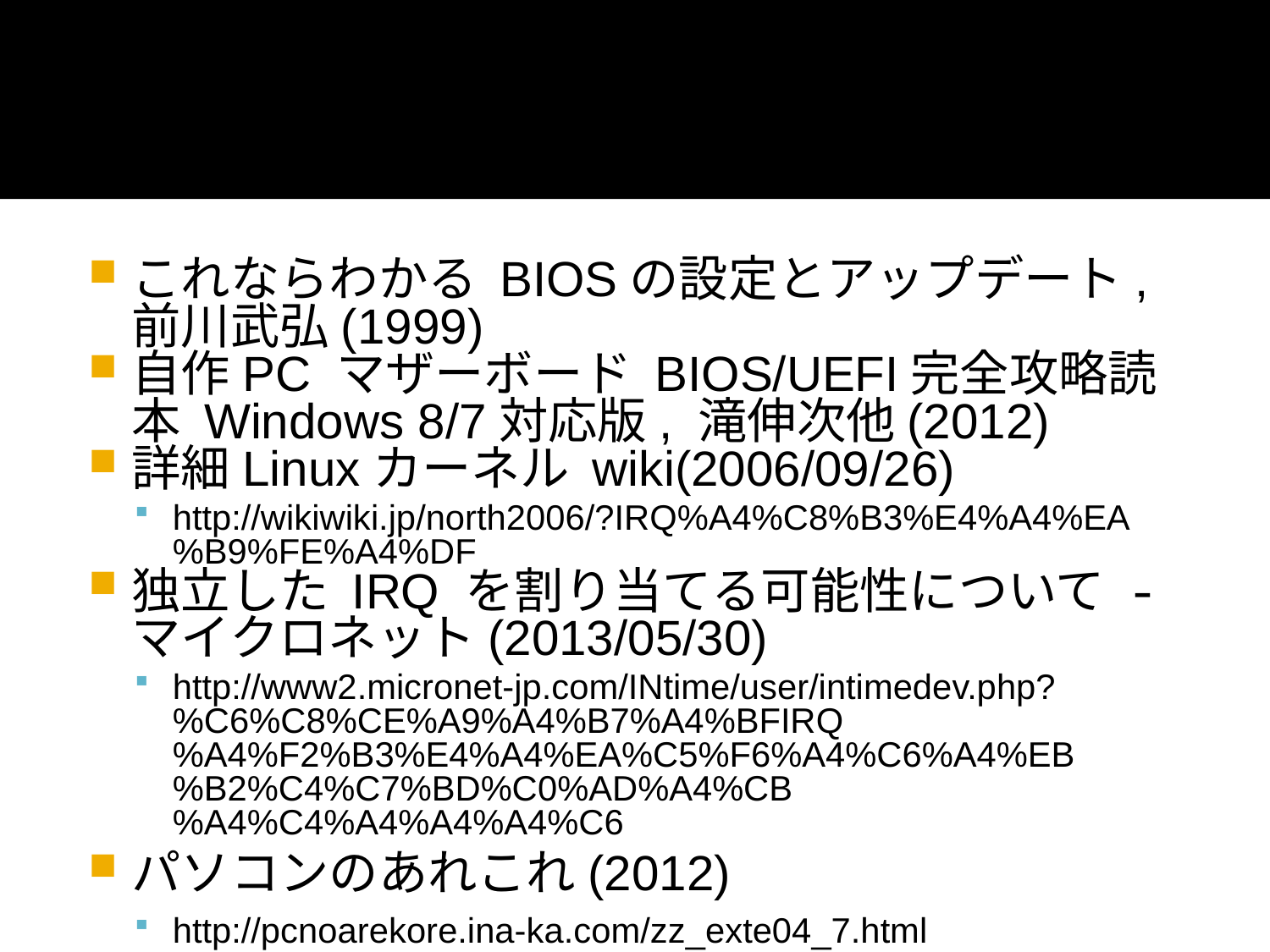

参考文献1
これならわかる BIOSの設定とアップデート, 前川武弘(1999)
自作PC マザーボード BIOS/UEFI完全攻略読本 Windows 8/7対応版, 滝伸次他(2012)
詳細Linuxカーネル wiki(2006/09/26)
http://wikiwiki.jp/north2006/?IRQ%A4%C8%B3%E4%A4%EA%B9%FE%A4%DF
独立した IRQ を割り当てる可能性について - マイクロネット(2013/05/30)
http://www2.micronet-jp.com/INtime/user/intimedev.php?%C6%C8%CE%A9%A4%B7%A4%BFIRQ%A4%F2%B3%E4%A4%EA%C5%F6%A4%C6%A4%EB%B2%C4%C7%BD%C0%AD%A4%CB%A4%C4%A4%A4%A4%C6
パソコンのあれこれ(2012)
http://pcnoarekore.ina-ka.com/zz_exte04_7.html